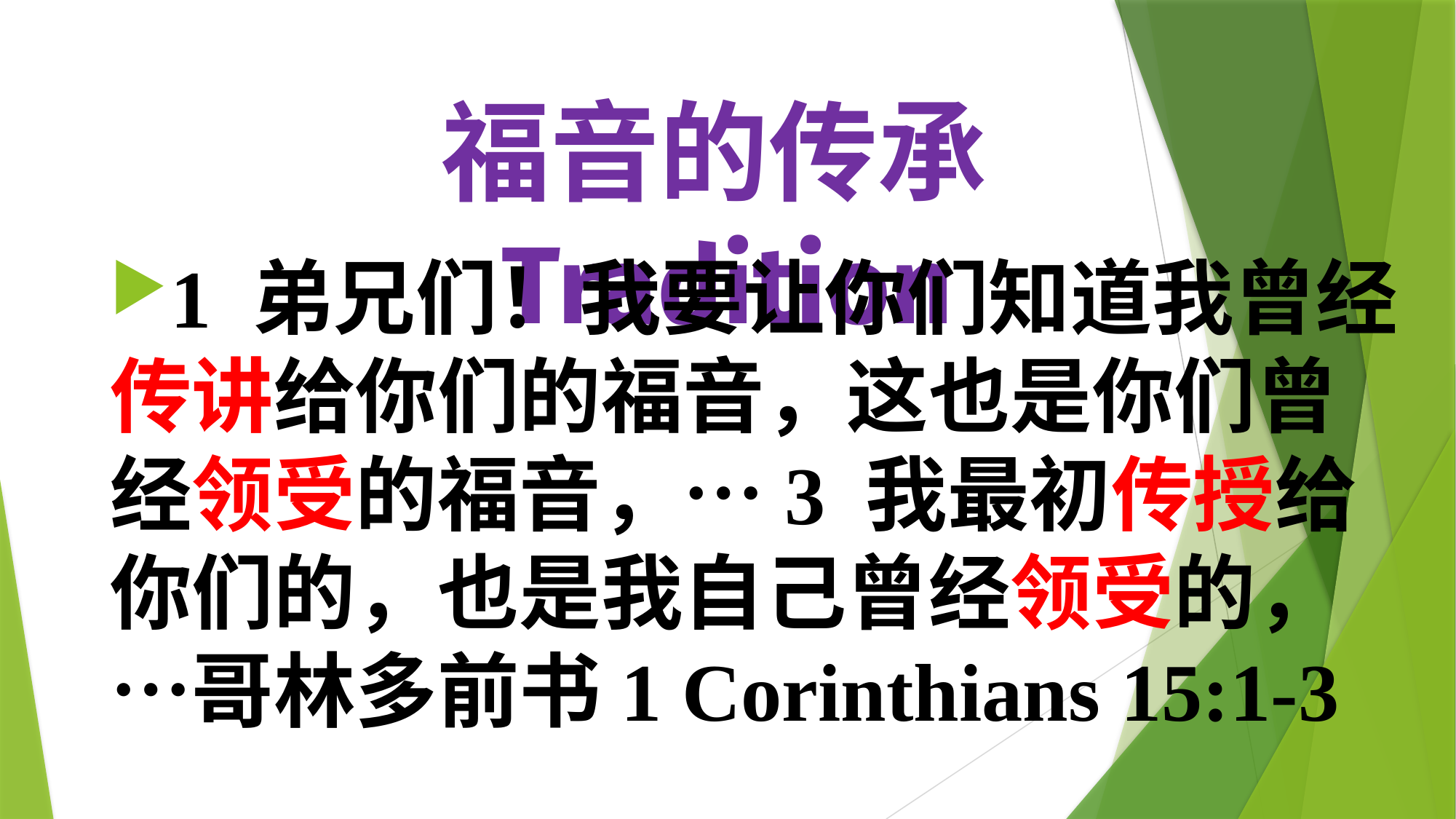

# 福音的传承Tradition
1 弟兄们！我要让你们知道我曾经传讲给你们的福音，这也是你们曾经领受的福音，…3 我最初传授给你们的，也是我自己曾经领受的，…哥林多前书1 Corinthians 15:1-3